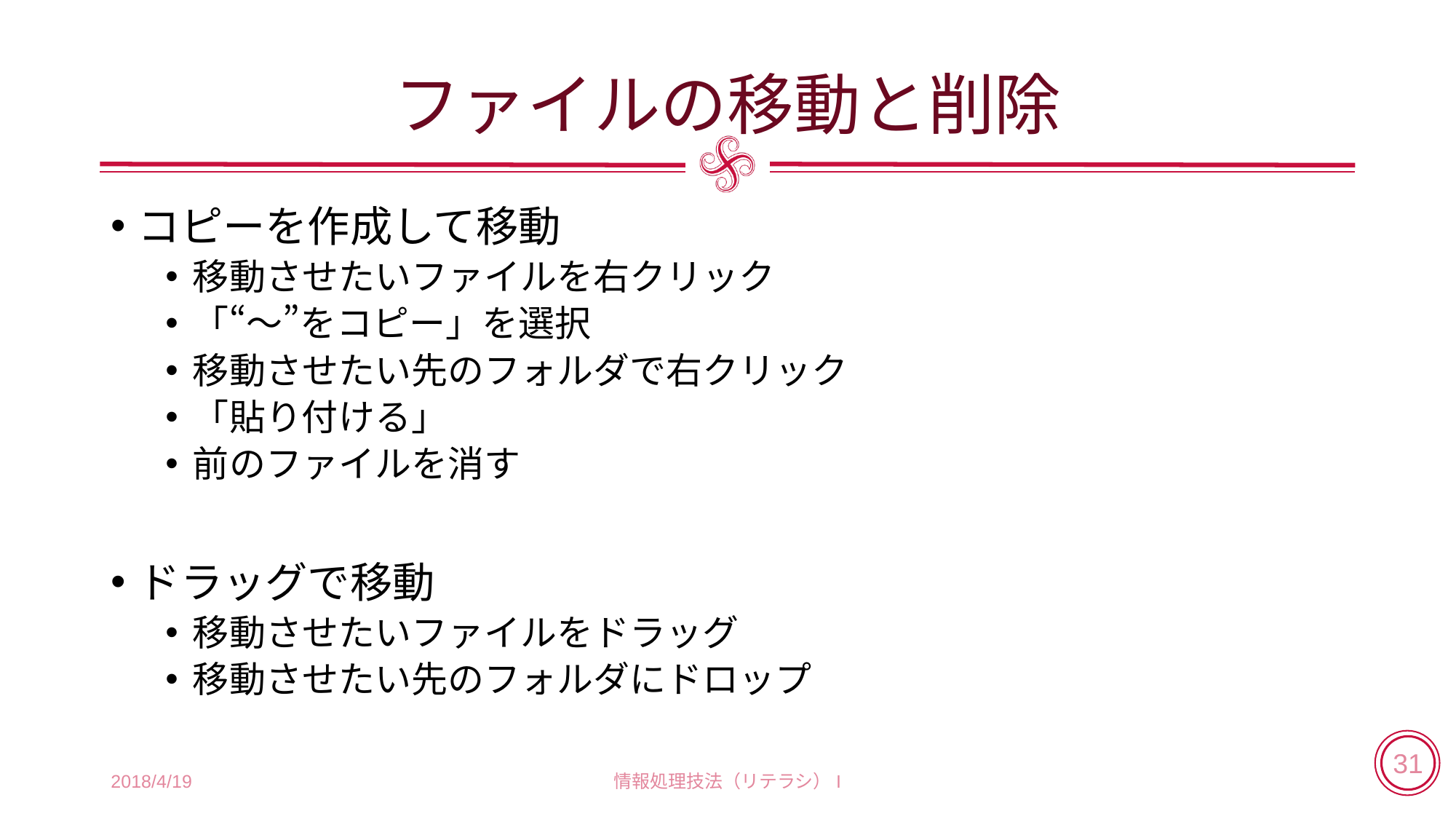

# ファイルの移動と削除
コピーを作成して移動
移動させたいファイルを右クリック
「“～”をコピー」を選択
移動させたい先のフォルダで右クリック
「貼り付ける」
前のファイルを消す

ドラッグで移動
移動させたいファイルをドラッグ
移動させたい先のフォルダにドロップ

2018/4/19
情報処理技法（リテラシ）I